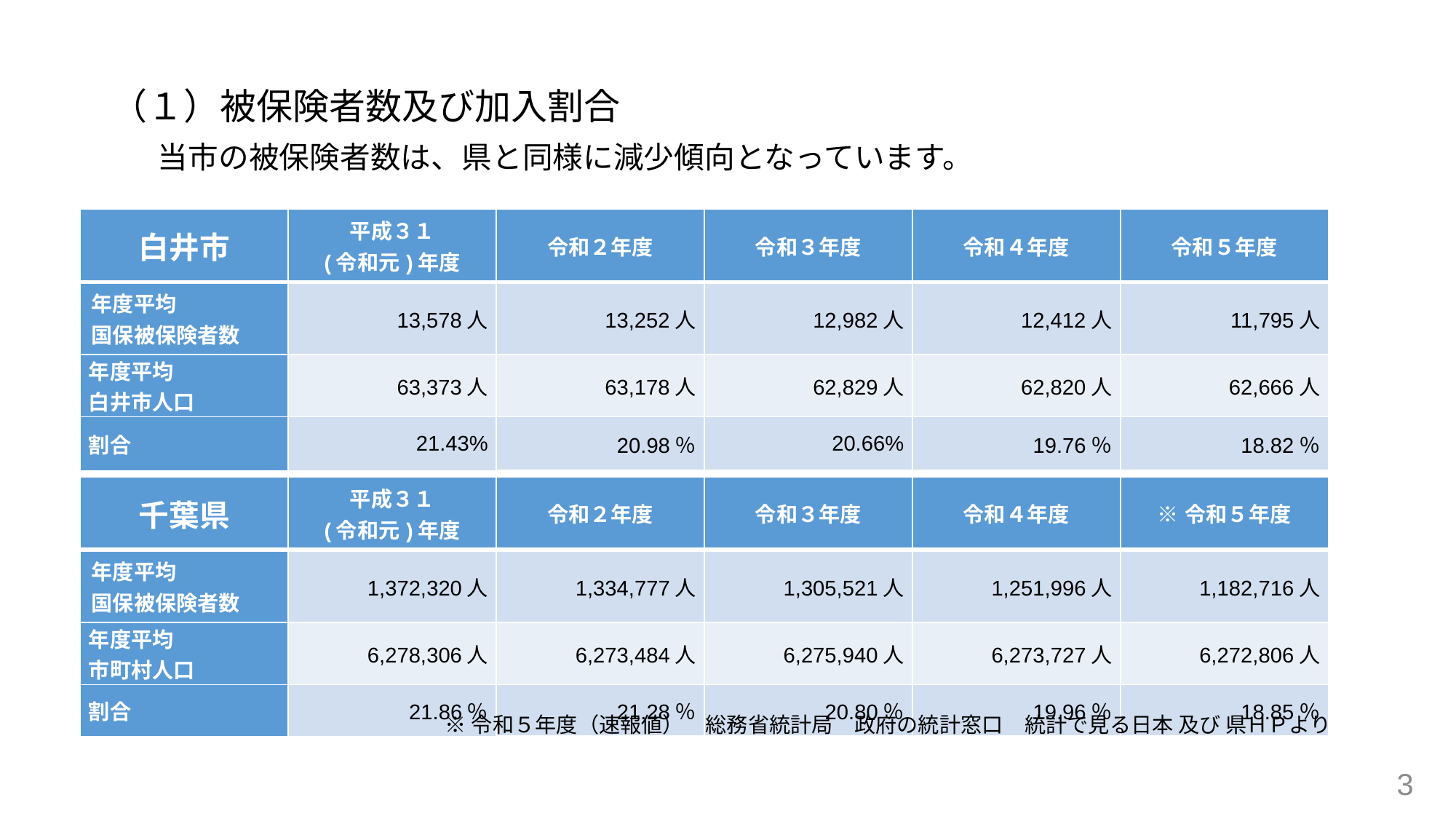

# （１）被保険者数及び加入割合 　当市の被保険者数は、県と同様に減少傾向となっています。
| 白井市 | 平成３１ (令和元)年度 | 令和２年度 | 令和３年度 | 令和４年度 | 令和５年度 |
| --- | --- | --- | --- | --- | --- |
| 年度平均 国保被保険者数 | 13,578人 | 13,252人 | 12,982人 | 12,412人 | 11,795人 |
| 年度平均 白井市人口 | 63,373人 | 63,178人 | 62,829人 | 62,820人 | 62,666人 |
| 割合 | 21.43% | 20.98％ | 20.66% | 19.76％ | 18.82％ |
| 千葉県 | 平成３１ (令和元)年度 | 令和２年度 | 令和３年度 | 令和４年度 | ※令和５年度 |
| --- | --- | --- | --- | --- | --- |
| 年度平均 国保被保険者数 | 1,372,320人 | 1,334,777人 | 1,305,521人 | 1,251,996人 | 1,182,716人 |
| 年度平均 市町村人口 | 6,278,306人 | 6,273,484人 | 6,275,940人 | 6,273,727人 | 6,272,806人 |
| 割合 | 21.86％ | 21.28％ | 20.80％ | 19.96％ | 18.85％ |
※令和５年度（速報値）　総務省統計局　政府の統計窓口　統計で見る日本 及び 県ＨＰより
3